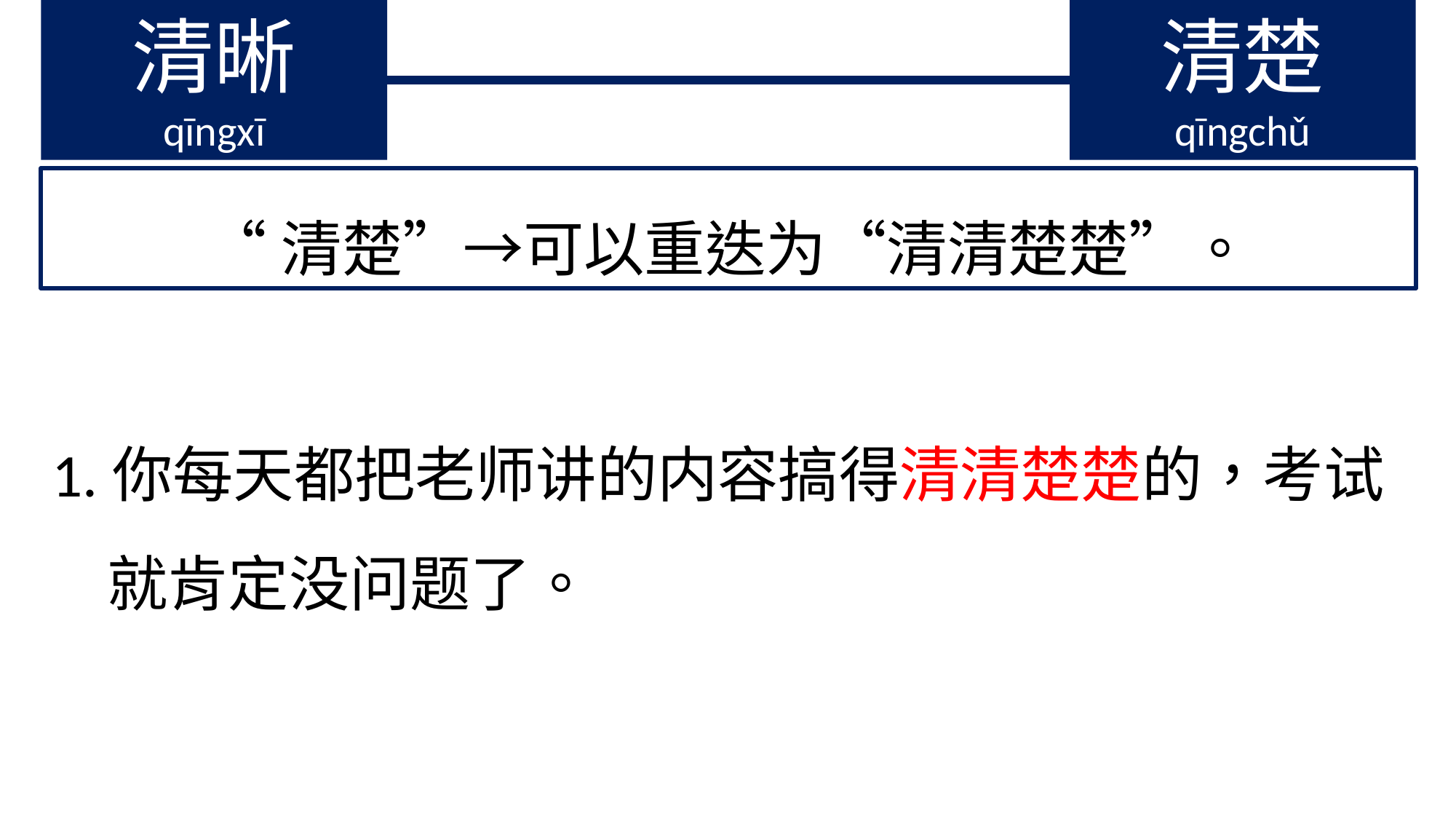

清晰
qīngxī
清楚
qīngchǔ
“清楚”→可以重迭为“清清楚楚”。
1.你每天都把老师讲的内容搞得清清楚楚的，考试
   就肯定没问题了。